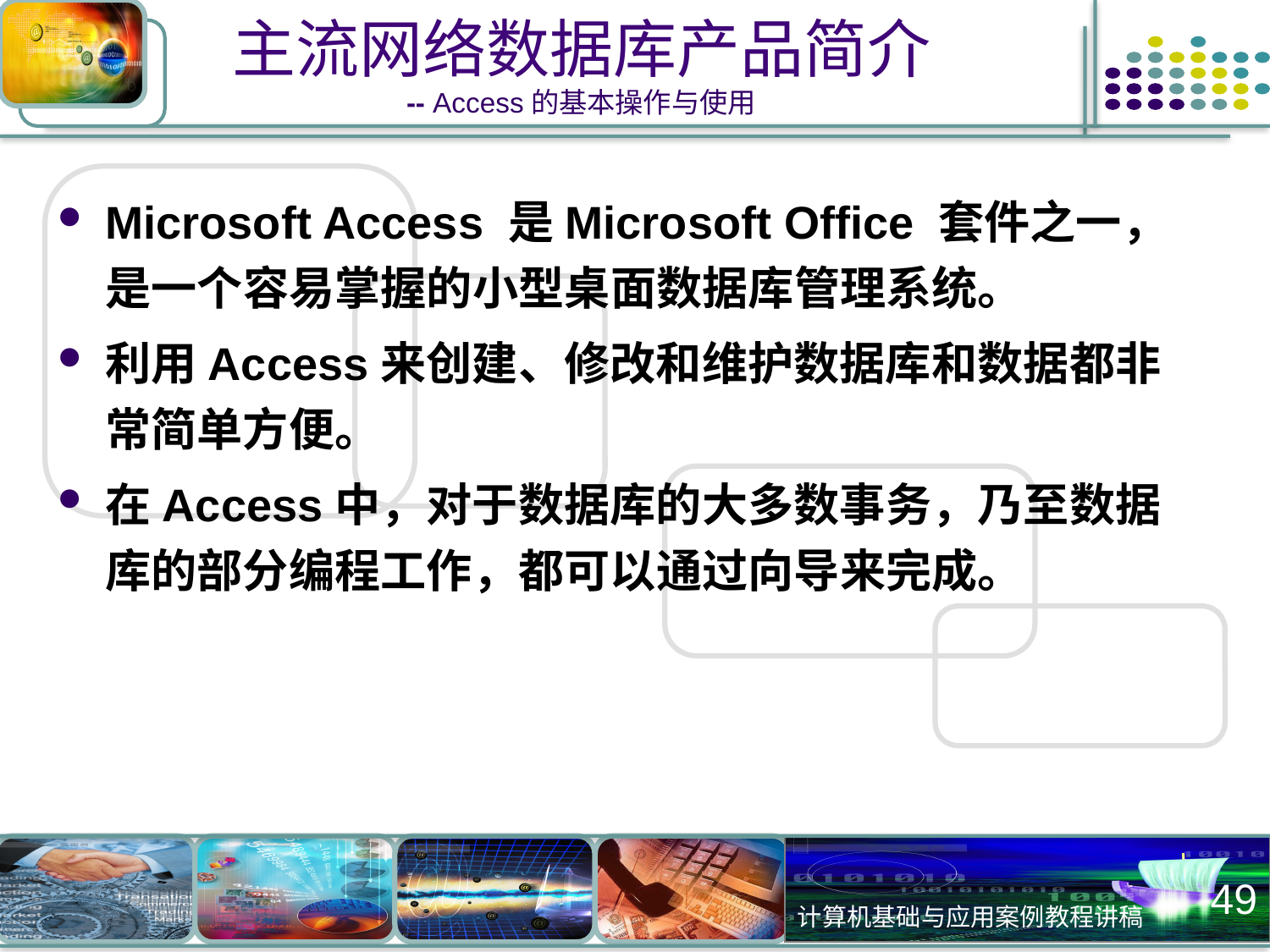

# 主流网络数据库产品简介 -- Access的基本操作与使用
Microsoft Access 是Microsoft Office 套件之一，是一个容易掌握的小型桌面数据库管理系统。
利用Access来创建、修改和维护数据库和数据都非常简单方便。
在Access中，对于数据库的大多数事务，乃至数据库的部分编程工作，都可以通过向导来完成。
49